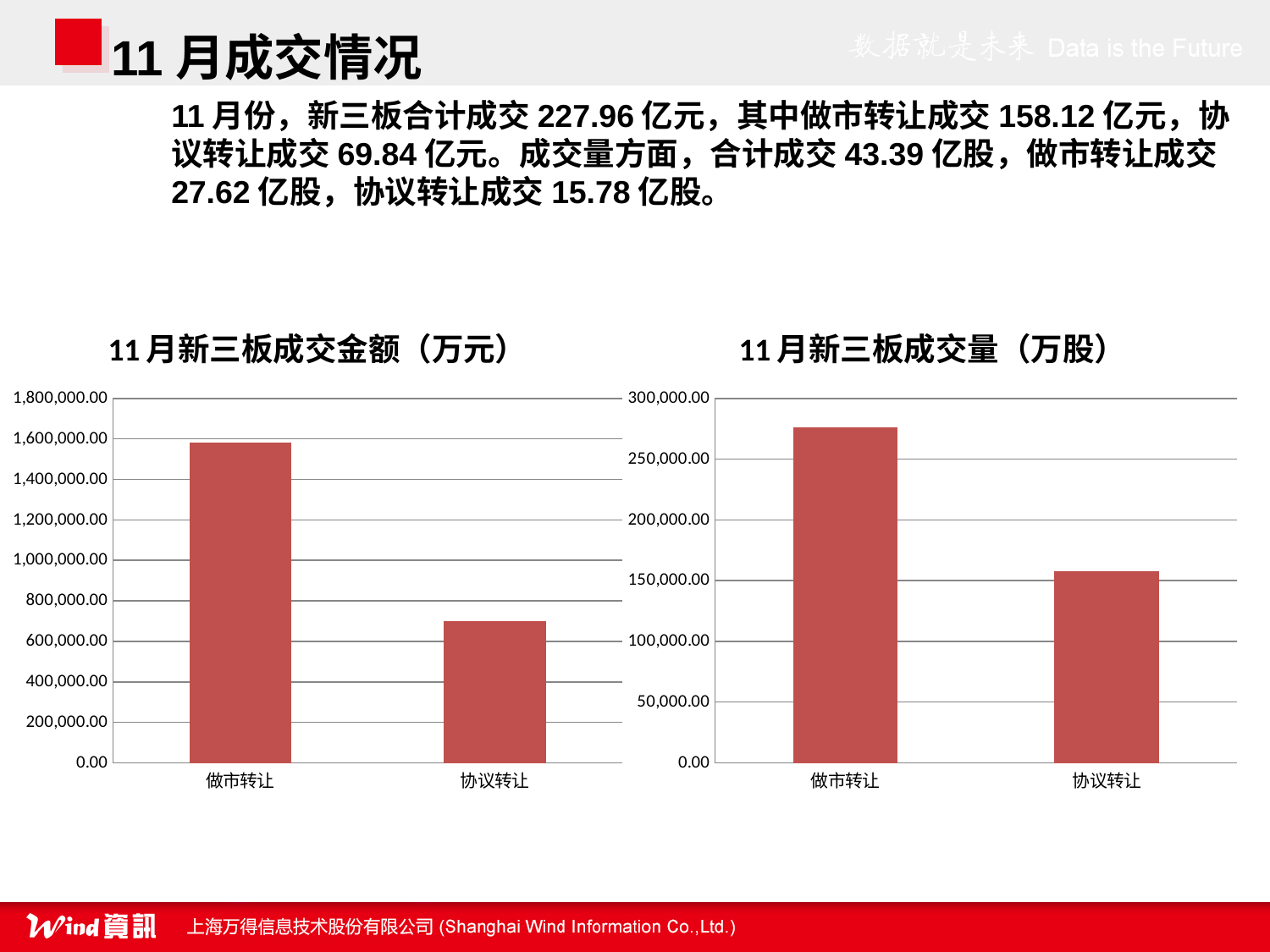

11月成交情况
11月份，新三板合计成交227.96亿元，其中做市转让成交158.12亿元，协议转让成交69.84亿元。成交量方面，合计成交43.39亿股，做市转让成交27.62亿股，协议转让成交15.78亿股。

### Chart: 11月新三板成交金额（万元）

| Category |  |
|---|---|
| 做市转让 | 1581173.55 |
| 协议转让 | 698374.4900000002 |

### Chart: 11月新三板成交量（万股）

| Category |  |
|---|---|
| 做市转让 | 276170.05 |
| 协议转让 | 157773.15 |